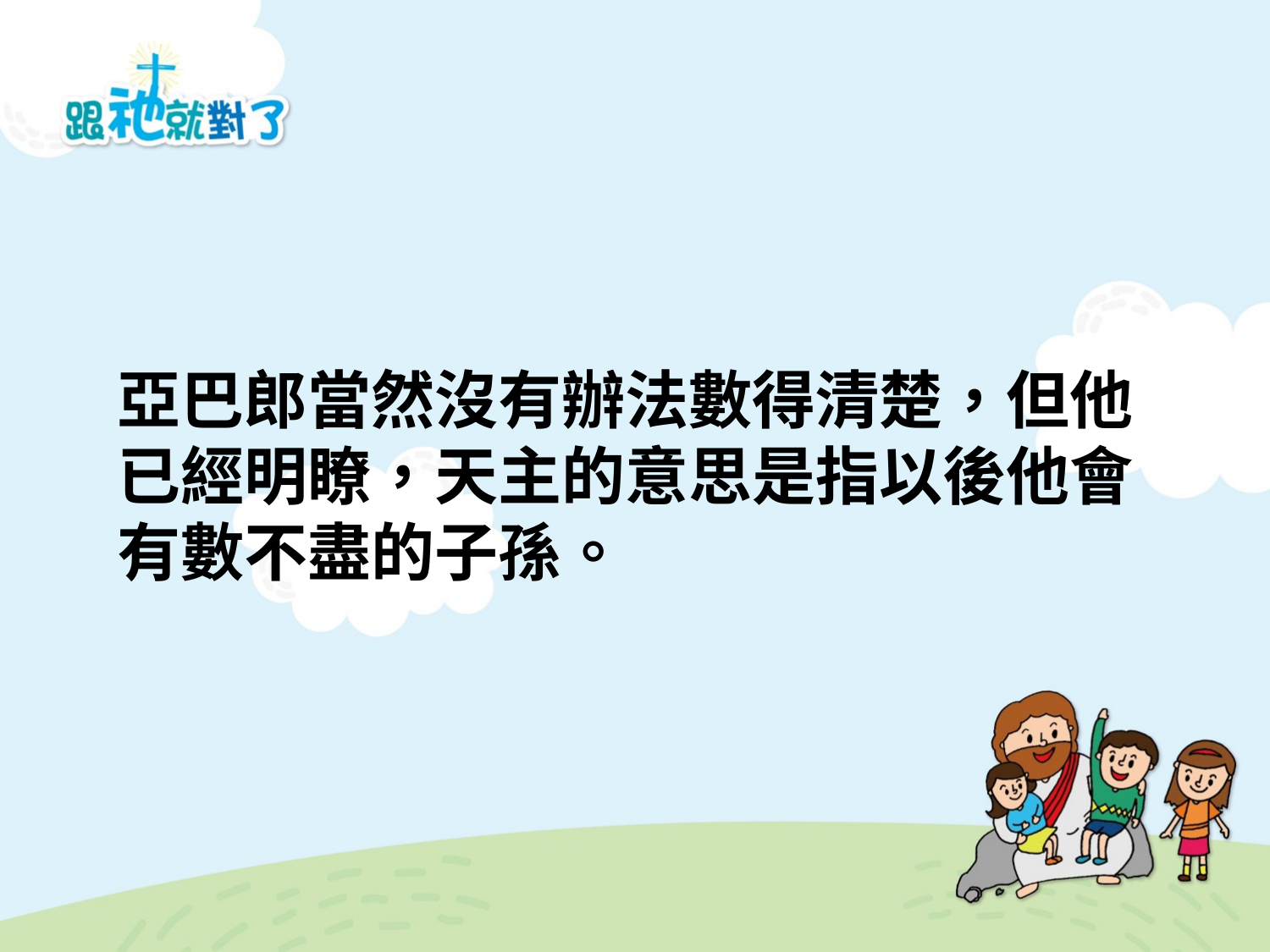

亞巴郎當然沒有辦法數得清楚，但他已經明瞭，天主的意思是指以後他會有數不盡的子孫。